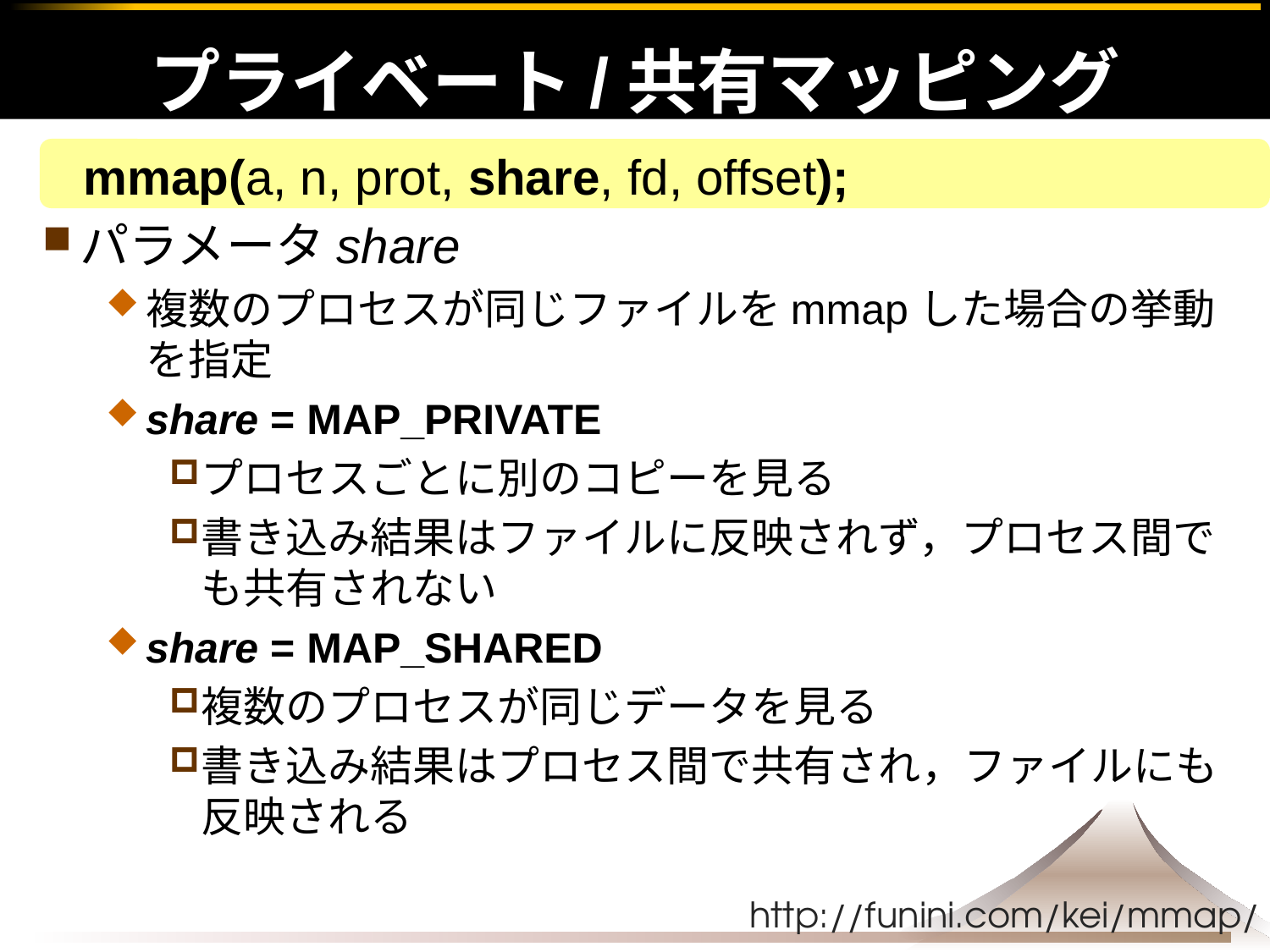

# プライベート/共有マッピング
   mmap(a, n, prot, share, fd, offset);
パラメータshare
複数のプロセスが同じファイルをmmapした場合の挙動を指定
share = MAP_PRIVATE
プロセスごとに別のコピーを見る
書き込み結果はファイルに反映されず，プロセス間でも共有されない
share = MAP_SHARED
複数のプロセスが同じデータを見る
書き込み結果はプロセス間で共有され，ファイルにも反映される